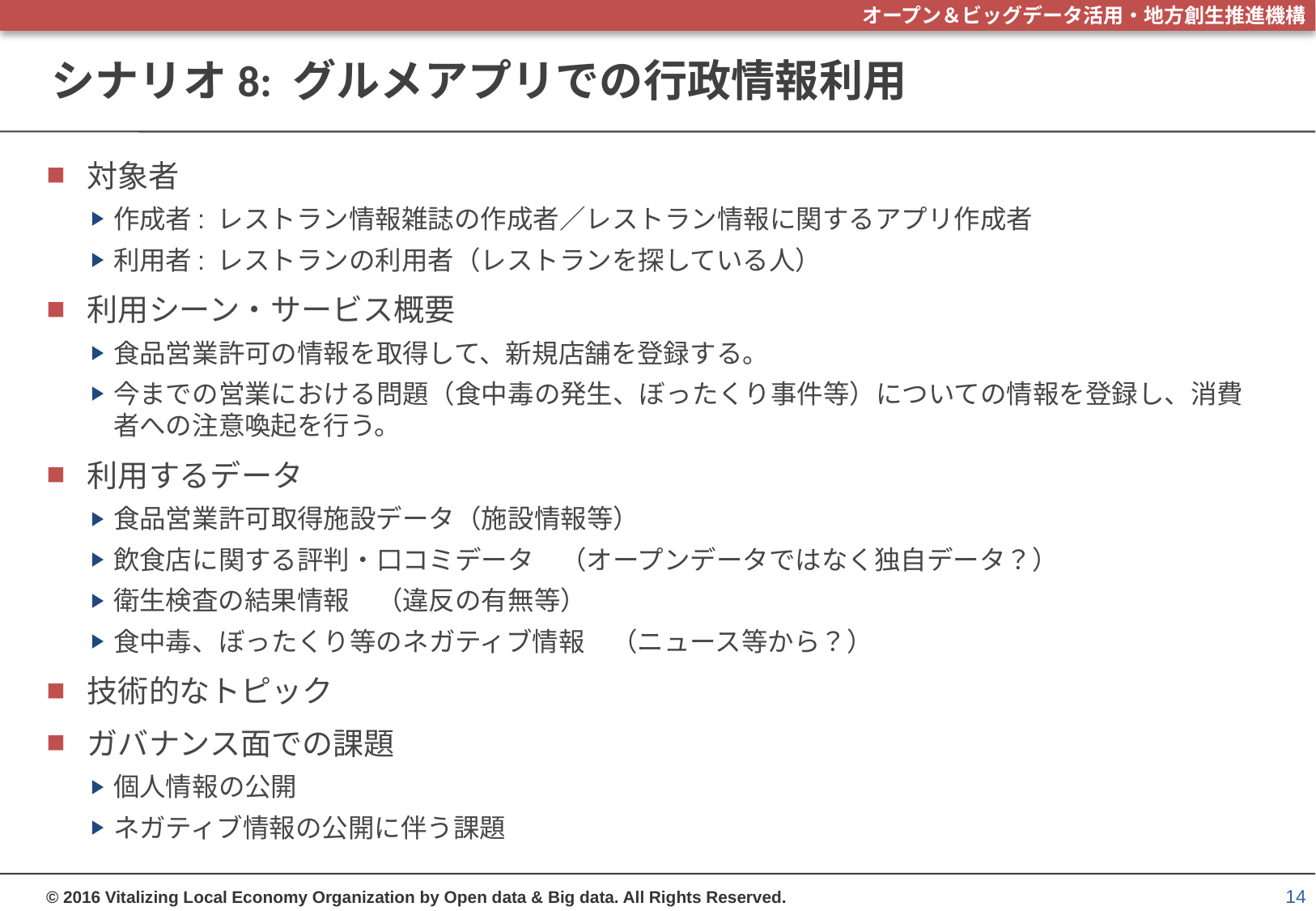

# シナリオ8: グルメアプリでの行政情報利用
対象者
作成者: レストラン情報雑誌の作成者／レストラン情報に関するアプリ作成者
利用者: レストランの利用者（レストランを探している人）
利用シーン・サービス概要
食品営業許可の情報を取得して、新規店舗を登録する。
今までの営業における問題（食中毒の発生、ぼったくり事件等）についての情報を登録し、消費者への注意喚起を行う。
利用するデータ
食品営業許可取得施設データ（施設情報等）
飲食店に関する評判・口コミデータ　（オープンデータではなく独自データ？）
衛生検査の結果情報　（違反の有無等）
食中毒、ぼったくり等のネガティブ情報　（ニュース等から？）
技術的なトピック
ガバナンス面での課題
個人情報の公開
ネガティブ情報の公開に伴う課題

14